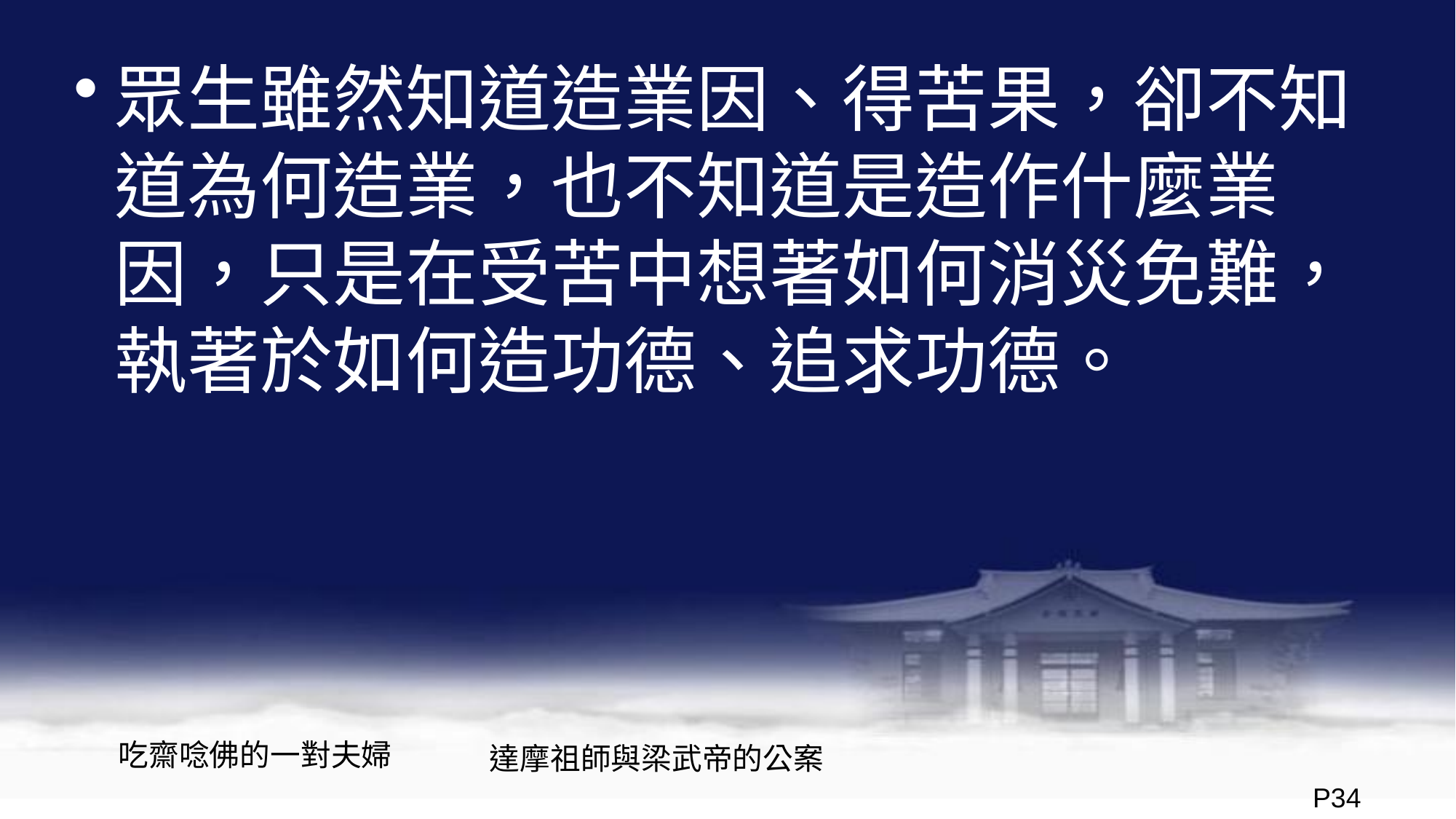

眾生雖然知道造業因、得苦果，卻不知道為何造業，也不知道是造作什麼業因，只是在受苦中想著如何消災免難，執著於如何造功德、追求功德。
吃齋唸佛的一對夫婦
達摩祖師與梁武帝的公案
P34